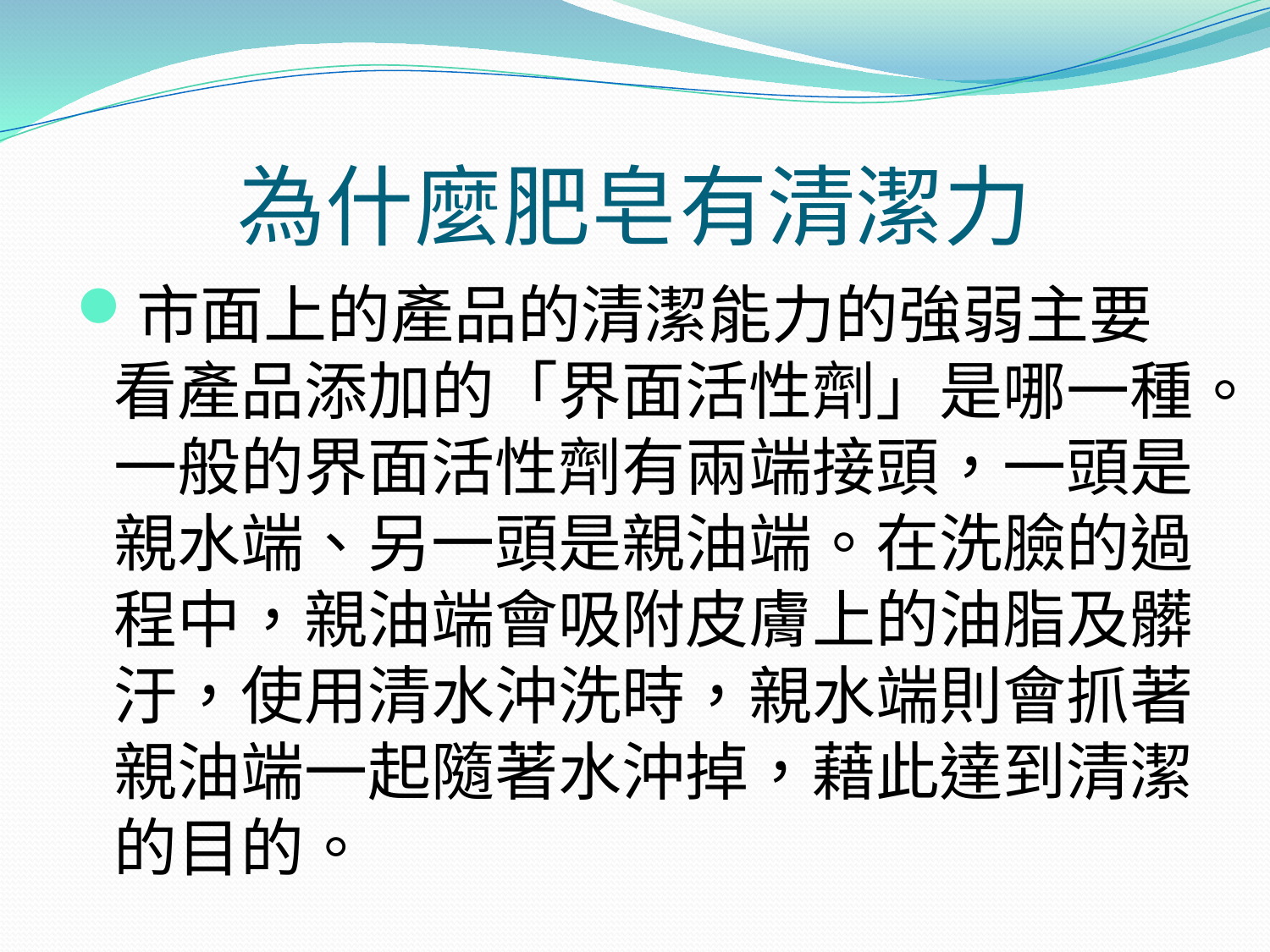

# 為什麼肥皂有清潔力
市面上的產品的清潔能力的強弱主要看產品添加的「界面活性劑」是哪一種。一般的界面活性劑有兩端接頭，一頭是親水端、另一頭是親油端。在洗臉的過程中，親油端會吸附皮膚上的油脂及髒汙，使用清水沖洗時，親水端則會抓著親油端一起隨著水沖掉，藉此達到清潔的目的。